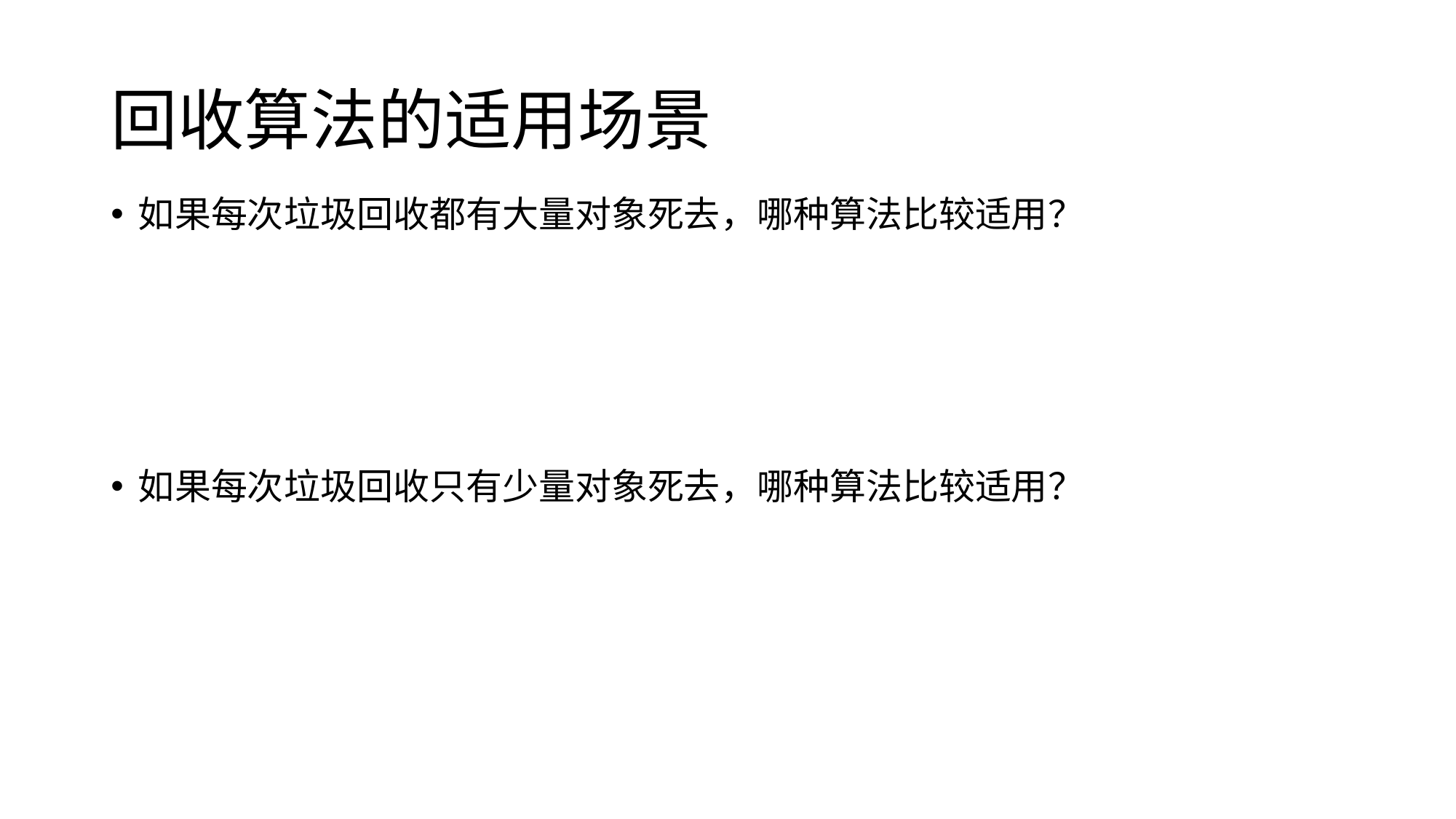

# 回收算法的适用场景
如果每次垃圾回收都有大量对象死去，哪种算法比较适用？

如果每次垃圾回收只有少量对象死去，哪种算法比较适用？